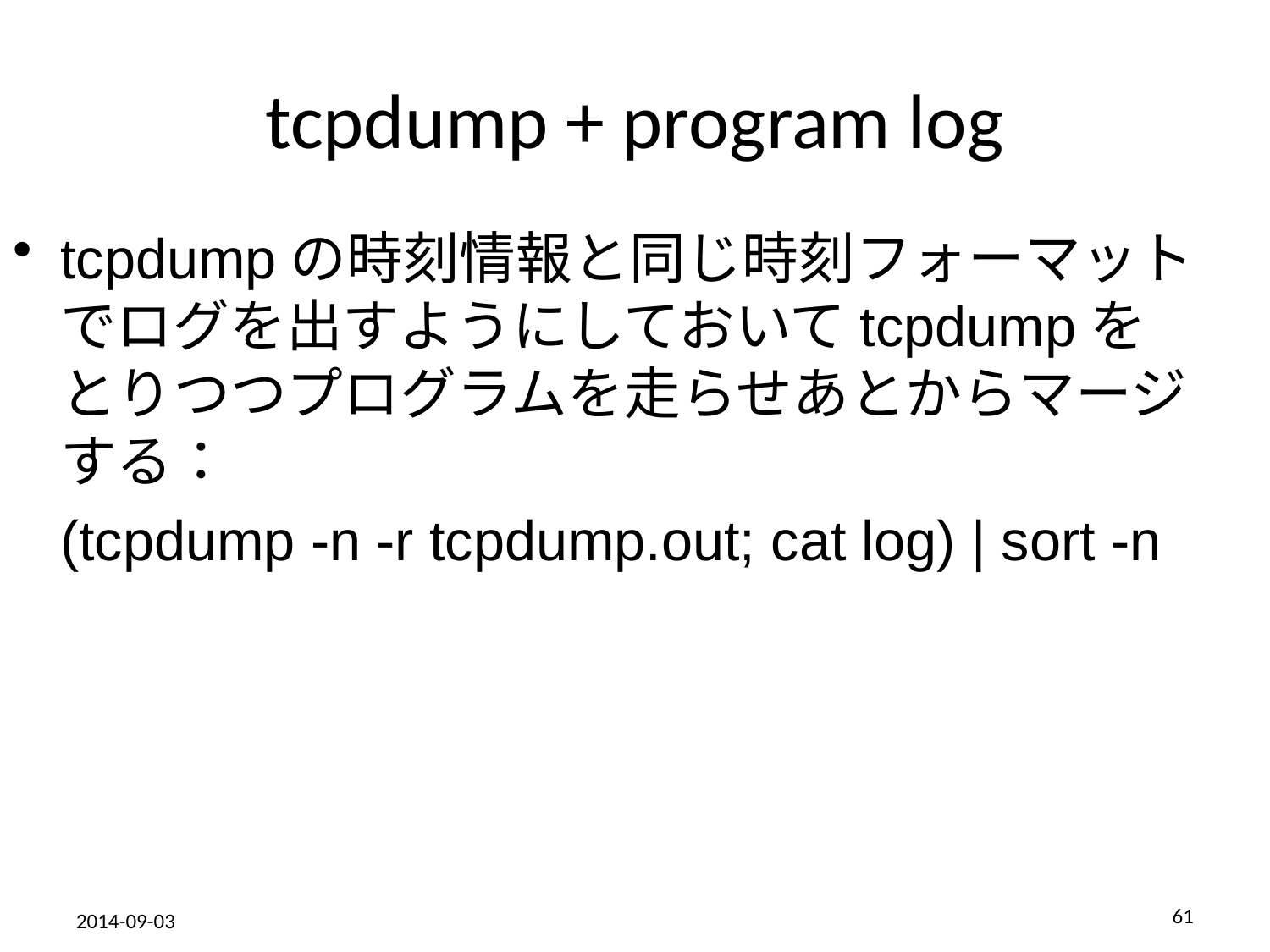

# tcpdump + program log
tcpdumpの時刻情報と同じ時刻フォーマットでログを出すようにしておいてtcpdumpをとりつつプログラムを走らせあとからマージする：
	(tcpdump -n -r tcpdump.out; cat log) | sort -n

61
2014-09-03